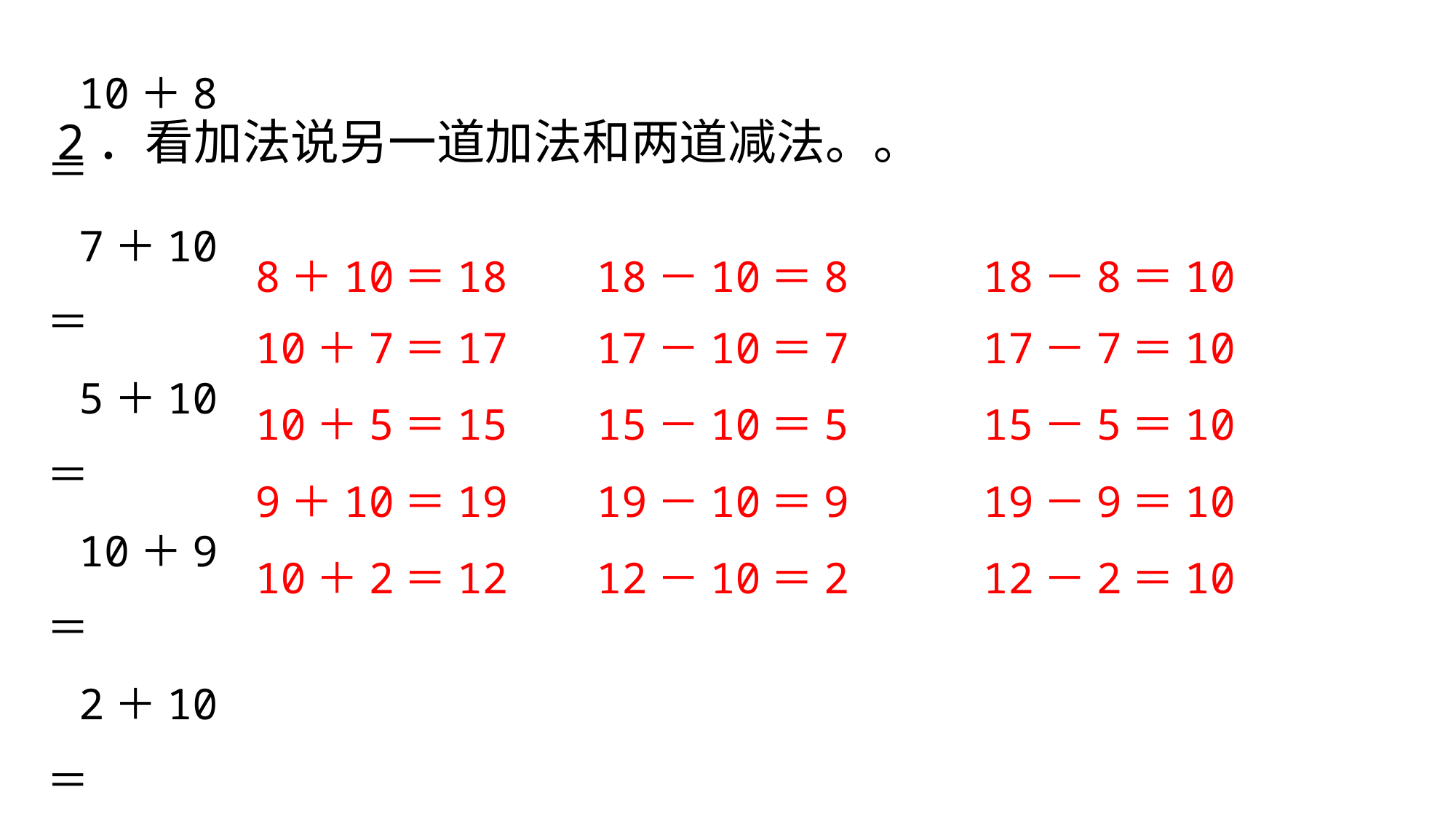

2．看加法说另一道加法和两道减法。。
10＋8＝
7＋10＝
5＋10＝
10＋9＝
2＋10＝
8＋10＝18
18－10＝8
18－8＝10
10＋7＝17
17－10＝7
17－7＝10
10＋5＝15
15－10＝5
15－5＝10
9＋10＝19
19－10＝9
19－9＝10
10＋2＝12
12－10＝2
12－2＝10